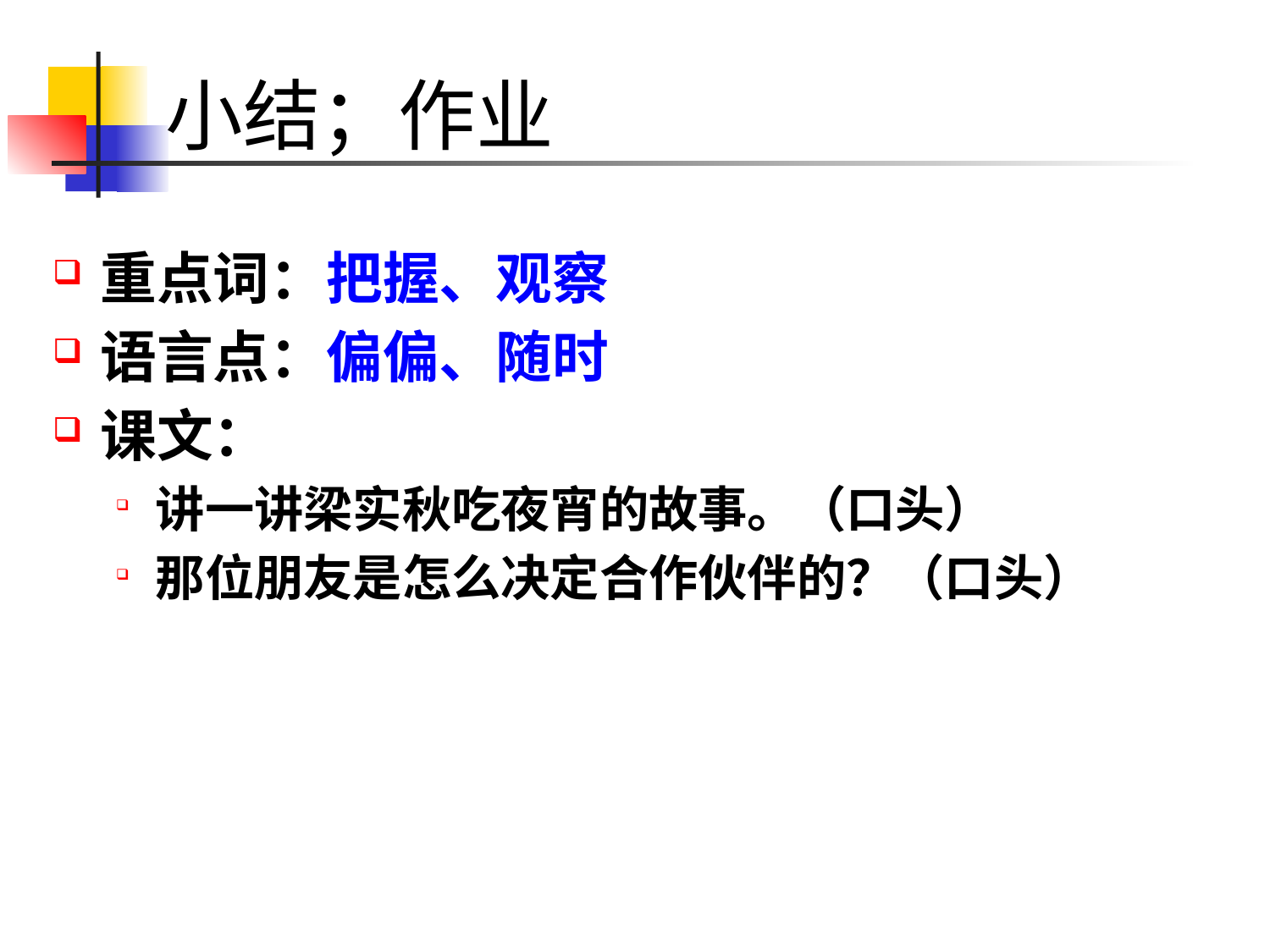

# 小结；作业
重点词：把握、观察
语言点：偏偏、随时
课文：
讲一讲梁实秋吃夜宵的故事。（口头）
那位朋友是怎么决定合作伙伴的？（口头）